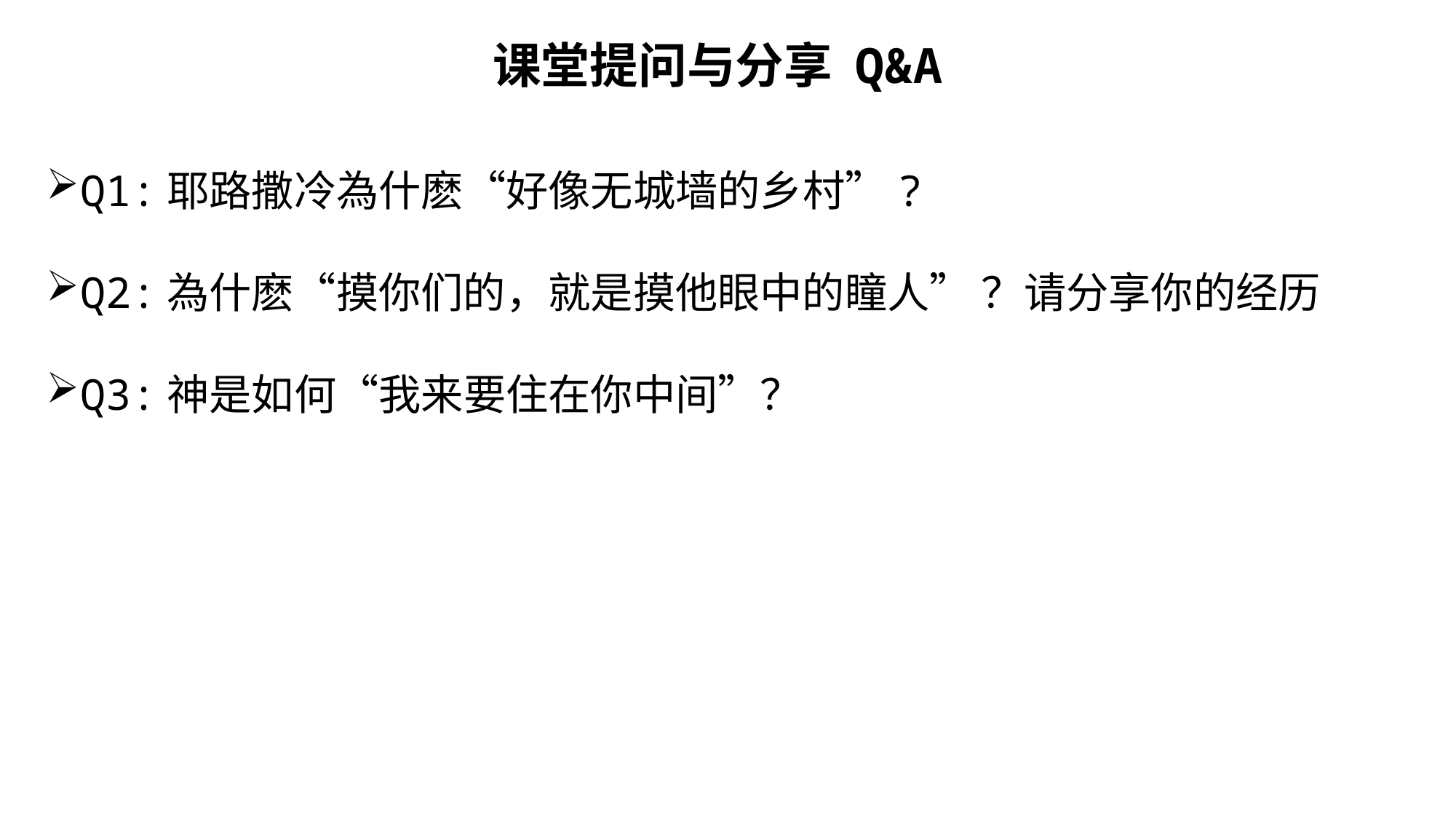

课堂提问与分享 Q&A

Q1:耶路撒冷為什麽“好像无城墙的乡村”?

Q2:為什麽“摸你们的，就是摸他眼中的瞳人” ？请分享你的经历

Q3:神是如何“我来要住在你中间”？